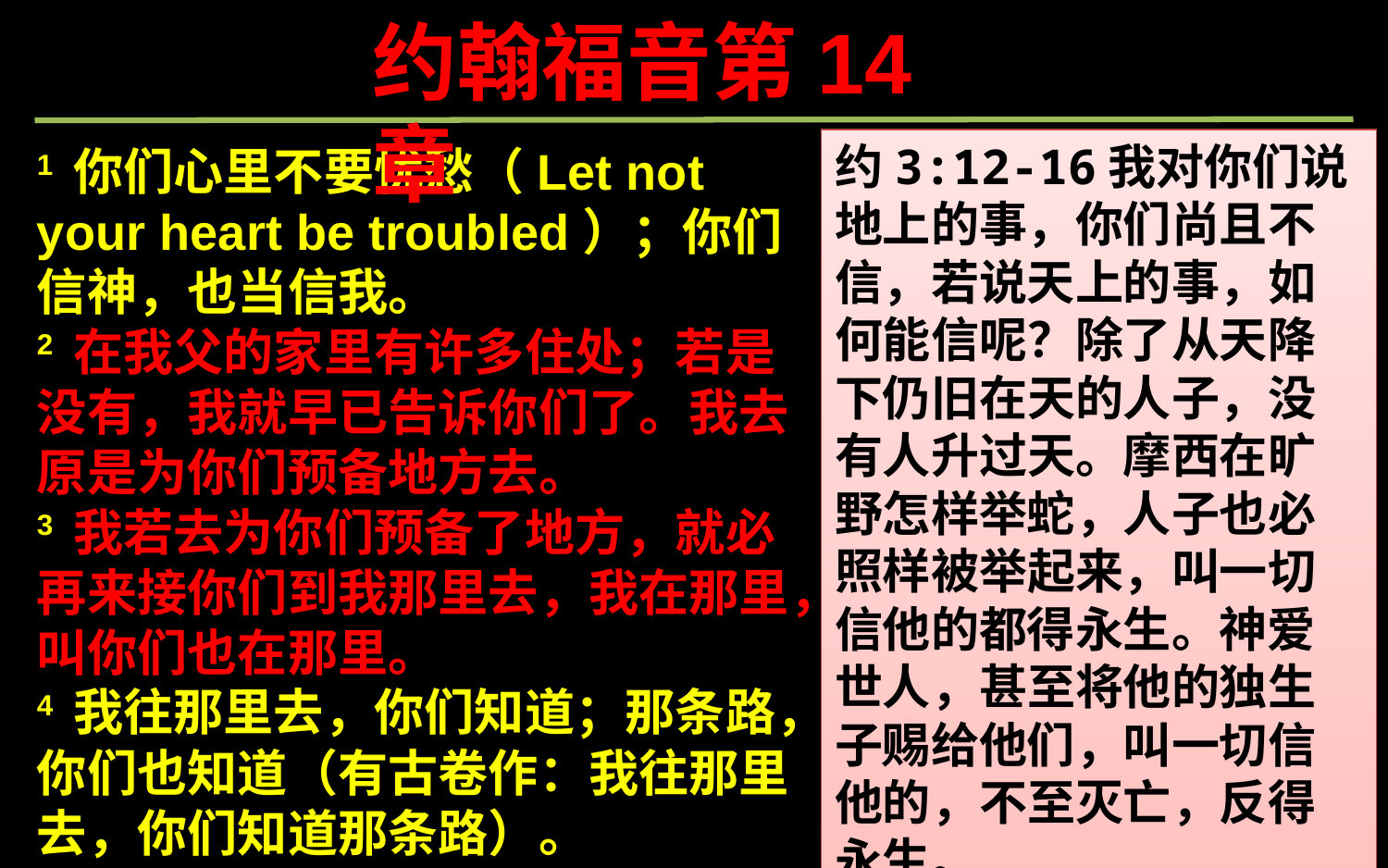

约翰福音第14章
约3:12-16我对你们说地上的事，你们尚且不信，若说天上的事，如何能信呢？除了从天降下仍旧在天的人子，没有人升过天。摩西在旷野怎样举蛇，人子也必照样被举起来，叫一切信他的都得永生。神爱世人，甚至将他的独生子赐给他们，叫一切信他的，不至灭亡，反得永生。
1 你们心里不要忧愁（Let not your heart be troubled）；你们信神，也当信我。
2 在我父的家里有许多住处；若是没有，我就早已告诉你们了。我去原是为你们预备地方去。
3 我若去为你们预备了地方，就必再来接你们到我那里去，我在那里，叫你们也在那里。
4 我往那里去，你们知道；那条路，你们也知道（有古卷作：我往那里去，你们知道那条路）。